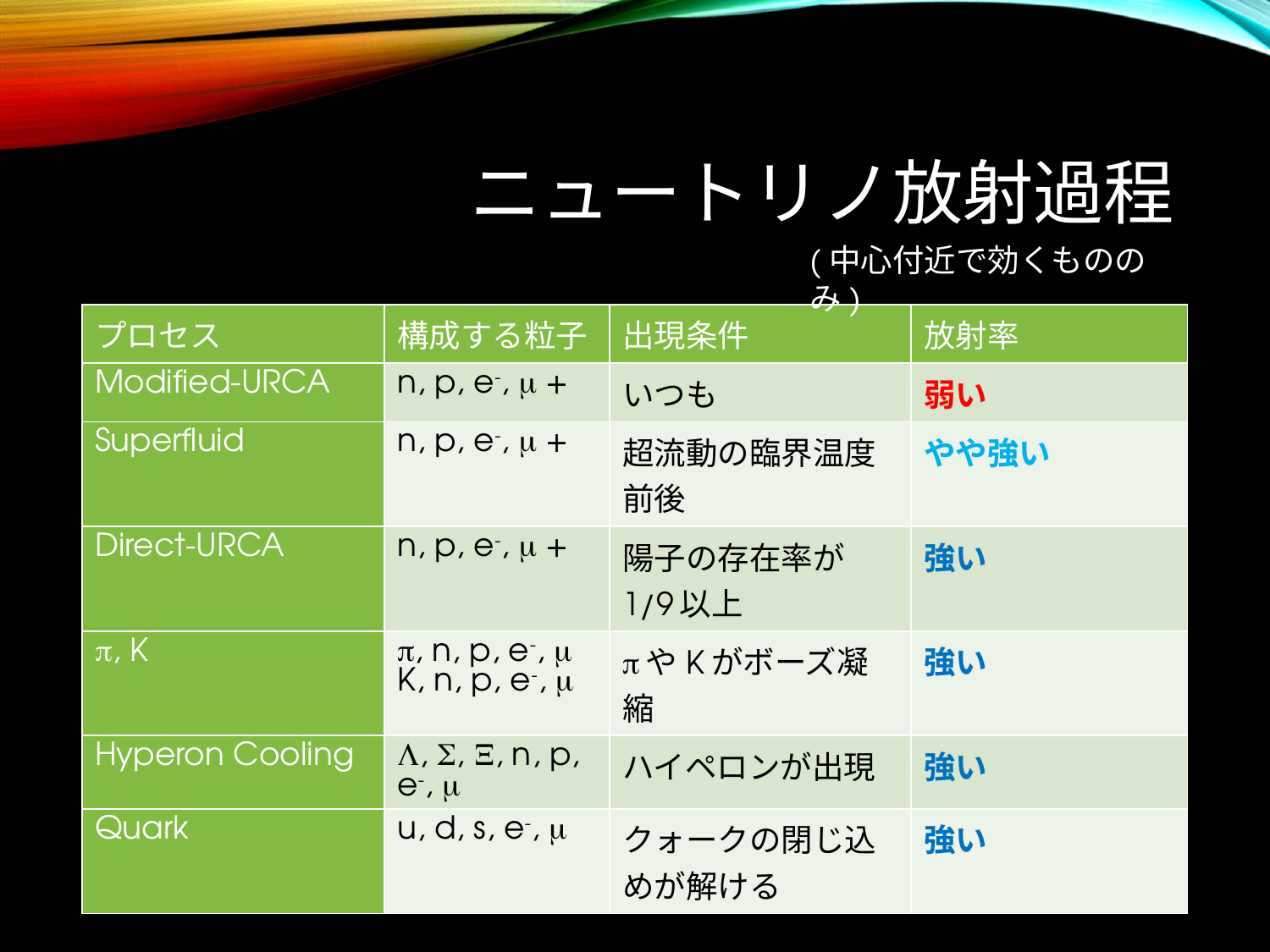

# ニュートリノ放射過程
(中心付近で効くもののみ)
| プロセス | 構成する粒子 | 出現条件 | 放射率 |
| --- | --- | --- | --- |
| Modified-URCA | n, p, e-, μ + | いつも | 弱い |
| Superfluid | n, p, e-, μ + | 超流動の臨界温度前後 | やや強い |
| Direct-URCA | n, p, e-, μ + | 陽子の存在率が1/9以上 | 強い |
| π, K | π, n, p, e-, μ K, n, p, e-, μ | πやKがボーズ凝縮 | 強い |
| Hyperon Cooling | Λ, Σ, Ξ, n, p, e-, μ | ハイペロンが出現 | 強い |
| Quark | u, d, s, e-, μ | クォークの閉じ込めが解ける | 強い |